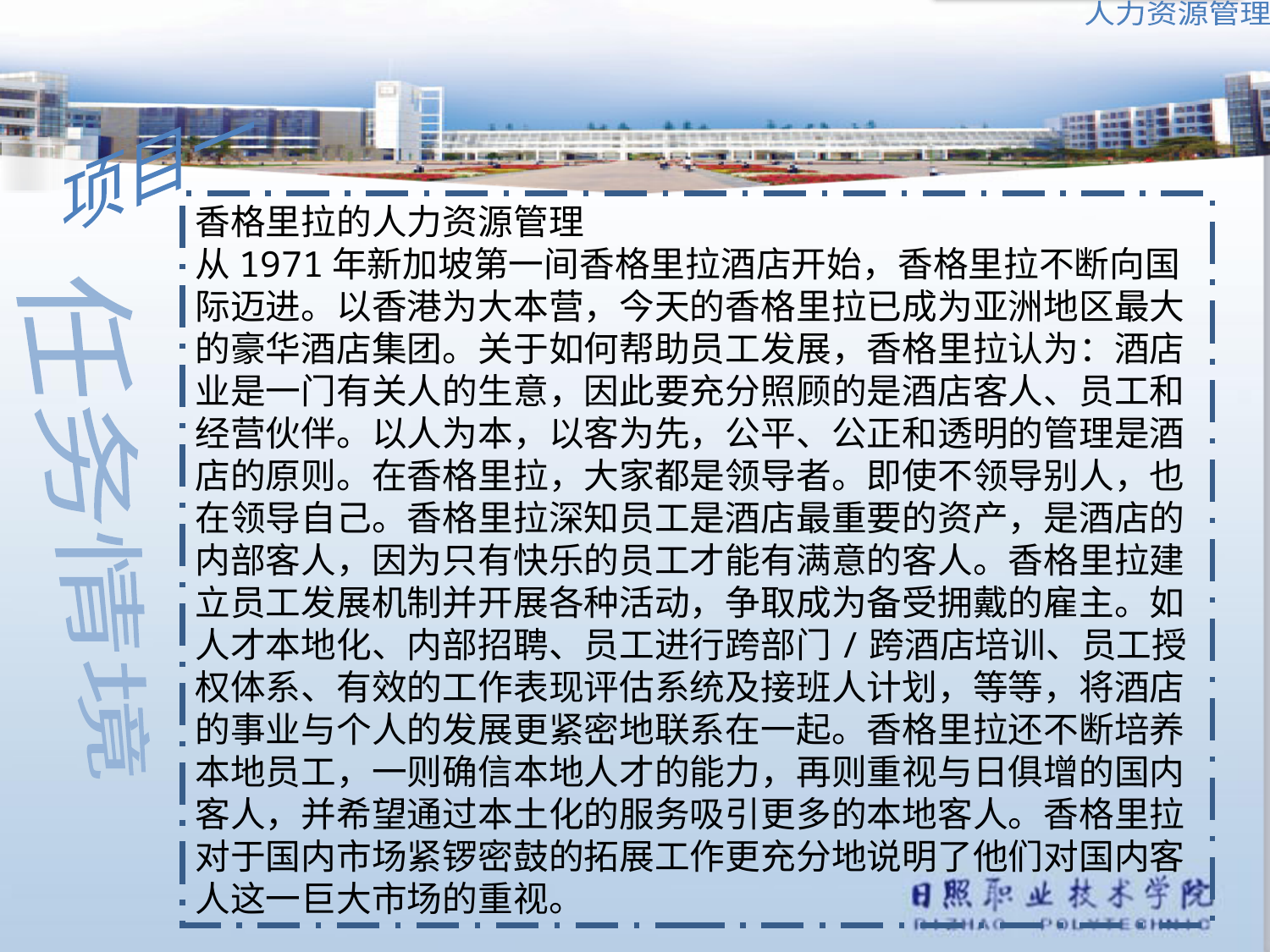

香格里拉的人力资源管理
从1971年新加坡第一间香格里拉酒店开始，香格里拉不断向国际迈进。以香港为大本营，今天的香格里拉已成为亚洲地区最大的豪华酒店集团。关于如何帮助员工发展，香格里拉认为：酒店业是一门有关人的生意，因此要充分照顾的是酒店客人、员工和经营伙伴。以人为本，以客为先，公平、公正和透明的管理是酒店的原则。在香格里拉，大家都是领导者。即使不领导别人，也在领导自己。香格里拉深知员工是酒店最重要的资产，是酒店的内部客人，因为只有快乐的员工才能有满意的客人。香格里拉建立员工发展机制并开展各种活动，争取成为备受拥戴的雇主。如人才本地化、内部招聘、员工进行跨部门/跨酒店培训、员工授权体系、有效的工作表现评估系统及接班人计划，等等，将酒店的事业与个人的发展更紧密地联系在一起。香格里拉还不断培养本地员工，一则确信本地人才的能力，再则重视与日俱增的国内客人，并希望通过本土化的服务吸引更多的本地客人。香格里拉对于国内市场紧锣密鼓的拓展工作更充分地说明了他们对国内客人这一巨大市场的重视。

任务情境